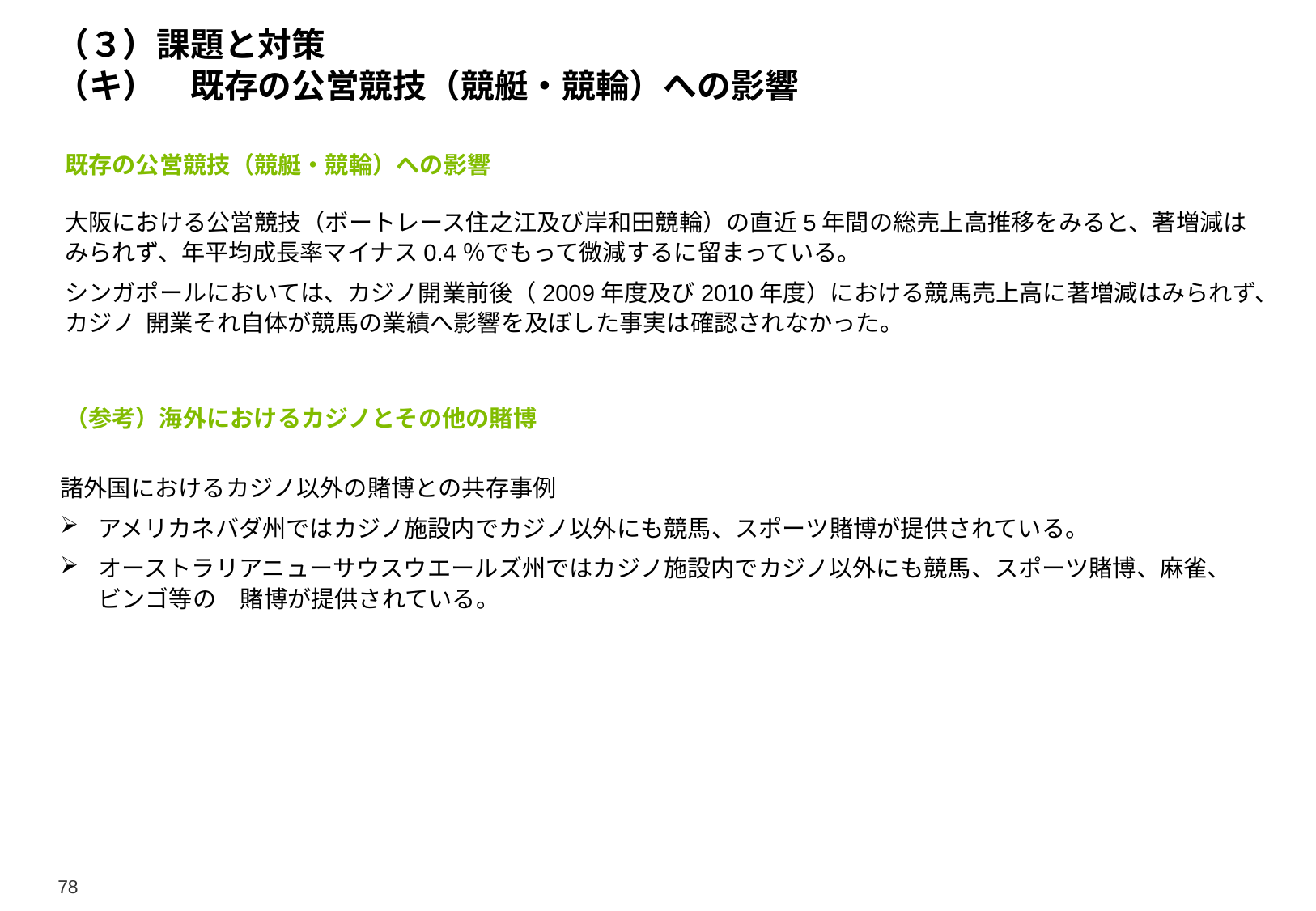

# （３）課題と対策 （キ）　既存の公営競技（競艇・競輪）への影響
既存の公営競技（競艇・競輪）への影響
大阪における公営競技（ボートレース住之江及び岸和田競輪）の直近5年間の総売上高推移をみると、著増減はみられず、年平均成長率マイナス0.4％でもって微減するに留まっている。
シンガポールにおいては、カジノ開業前後（2009年度及び2010年度）における競馬売上高に著増減はみられず、カジノ  開業それ自体が競馬の業績へ影響を及ぼした事実は確認されなかった。
（参考）海外におけるカジノとその他の賭博
諸外国におけるカジノ以外の賭博との共存事例
アメリカネバダ州ではカジノ施設内でカジノ以外にも競馬、スポーツ賭博が提供されている。
オーストラリアニューサウスウエールズ州ではカジノ施設内でカジノ以外にも競馬、スポーツ賭博、麻雀、ビンゴ等の　賭博が提供されている。

78